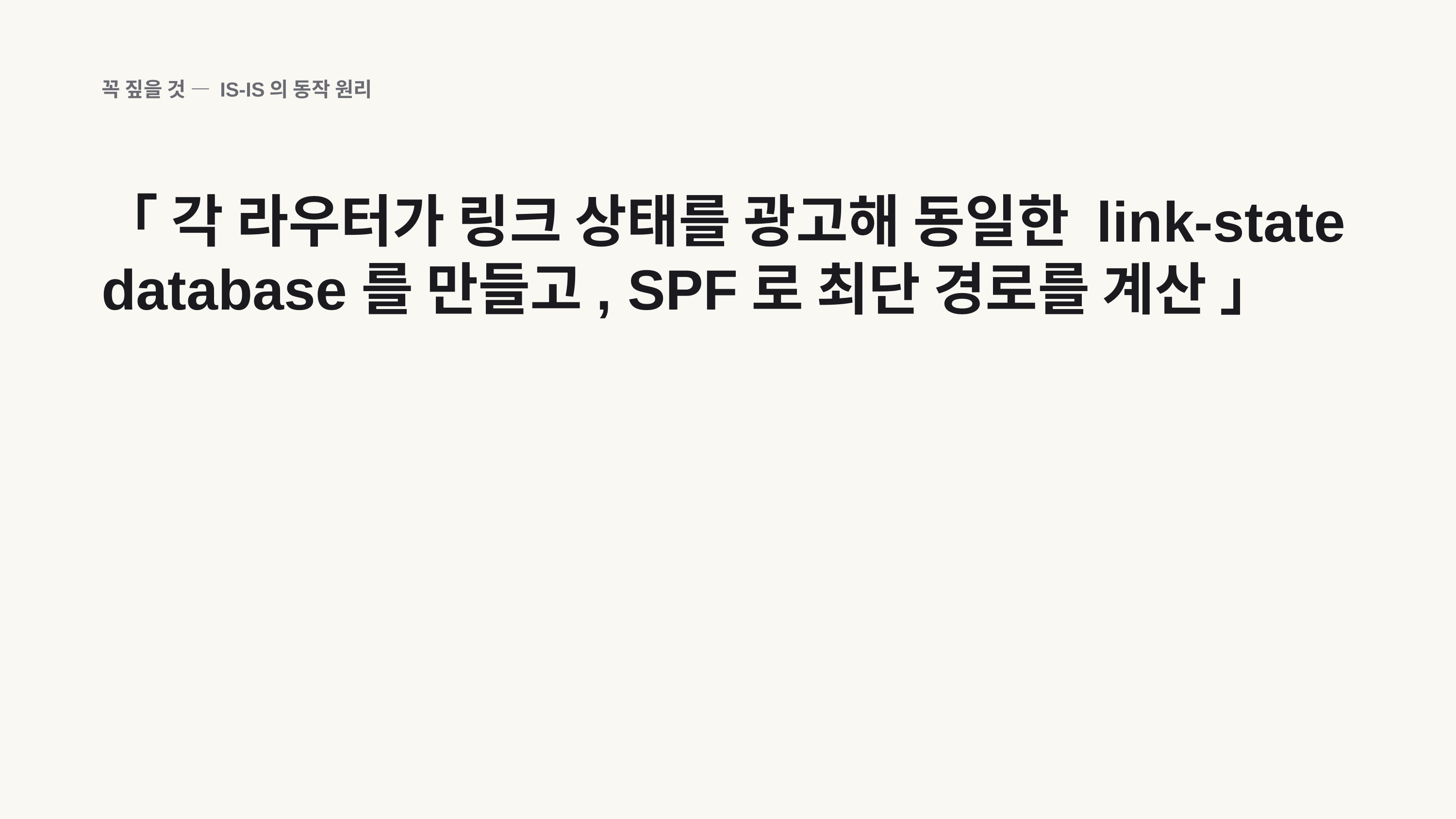

꼭 짚을 것 — IS-IS의 동작 원리
「 각 라우터가 링크 상태를 광고해 동일한 link-state database를 만들고, SPF로 최단 경로를 계산 」